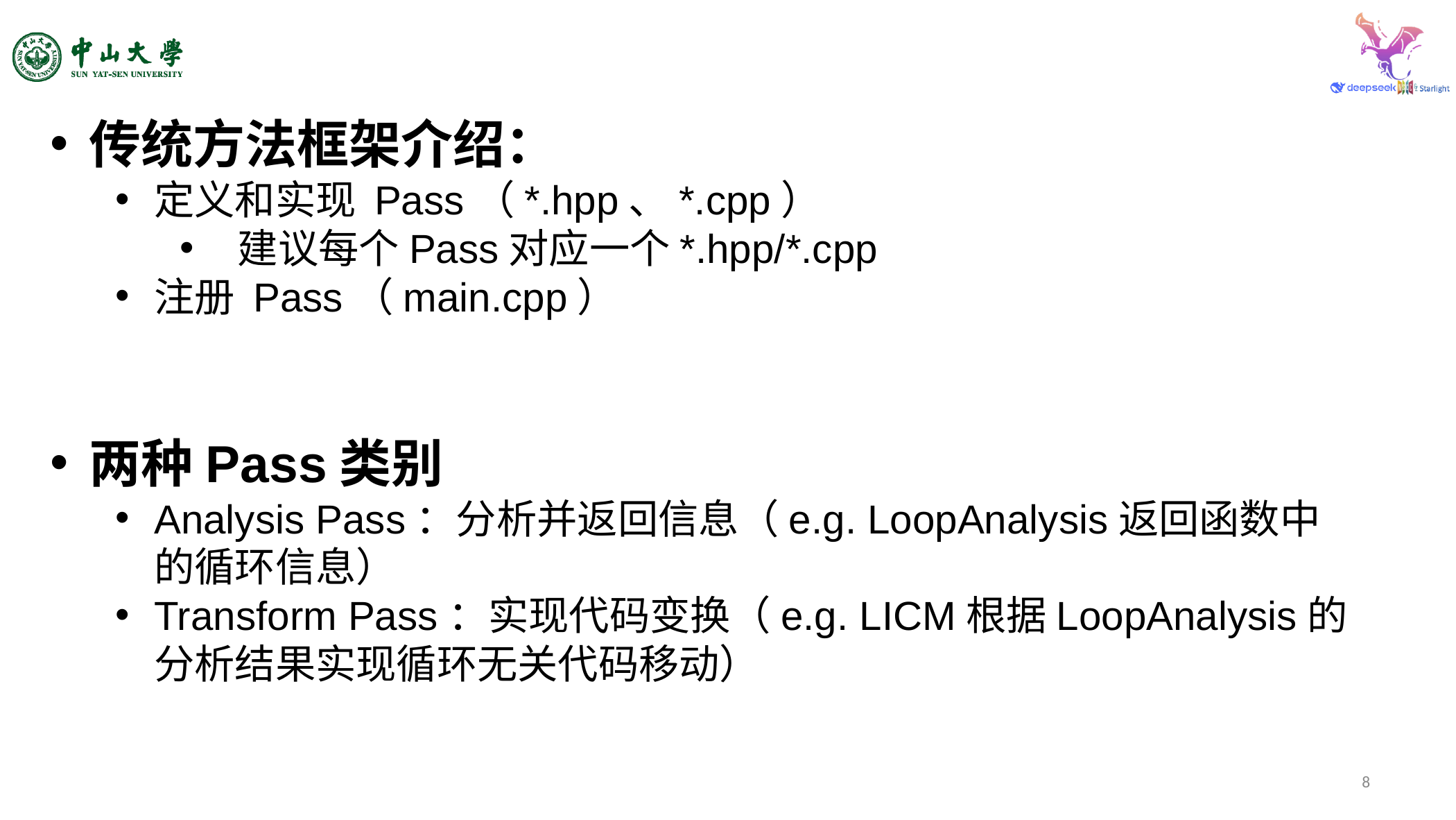

传统方法框架介绍：
定义和实现 Pass（*.hpp、*.cpp）
 建议每个Pass对应一个*.hpp/*.cpp
注册 Pass（main.cpp）

两种Pass类别
Analysis Pass：分析并返回信息（e.g. LoopAnalysis返回函数中的循环信息）
Transform Pass：实现代码变换（e.g. LICM根据LoopAnalysis的分析结果实现循环无关代码移动）

8